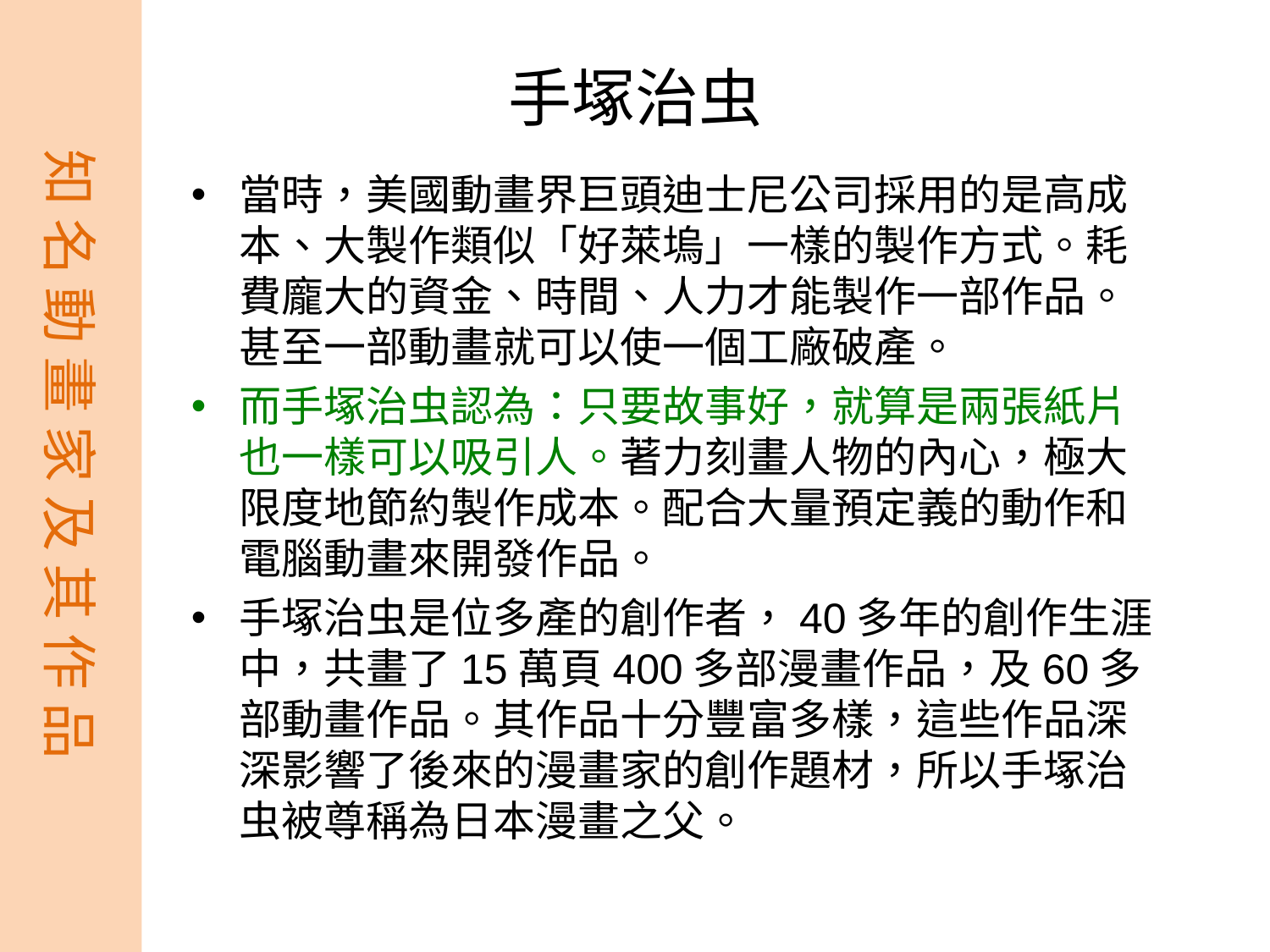

知 名 動 畫 家 及 其 作 品
# 手塚治虫
當時，美國動畫界巨頭迪士尼公司採用的是高成本、大製作類似「好萊塢」一樣的製作方式。耗費龐大的資金、時間、人力才能製作一部作品。甚至一部動畫就可以使一個工廠破產。
而手塚治虫認為：只要故事好，就算是兩張紙片也一樣可以吸引人。著力刻畫人物的內心，極大限度地節約製作成本。配合大量預定義的動作和電腦動畫來開發作品。
手塚治虫是位多產的創作者，40多年的創作生涯中，共畫了15萬頁400多部漫畫​作品，及60多部動畫作品。其作品十分豐富多樣，這些作品深深影響了後來的漫畫家的創作題材，所以手塚治虫被尊稱為日本漫畫之父。